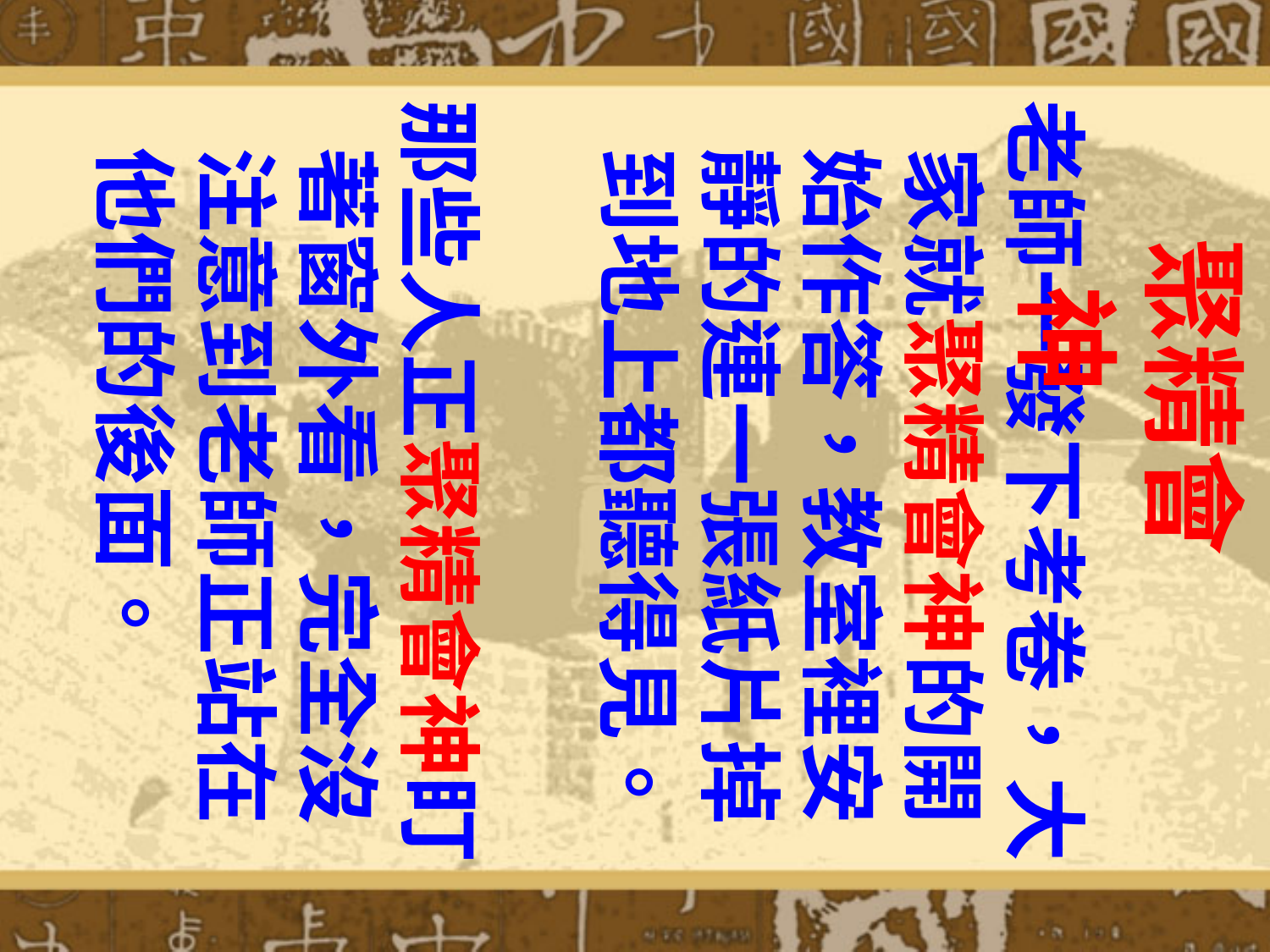

那些人正聚精會神盯著窗外看，完全沒注意到老師正站在他們的後面。
老師一發下考卷，大家就聚精會神的開始作答，教室裡安靜的連一張紙片掉到地上都聽得見。
聚精會神